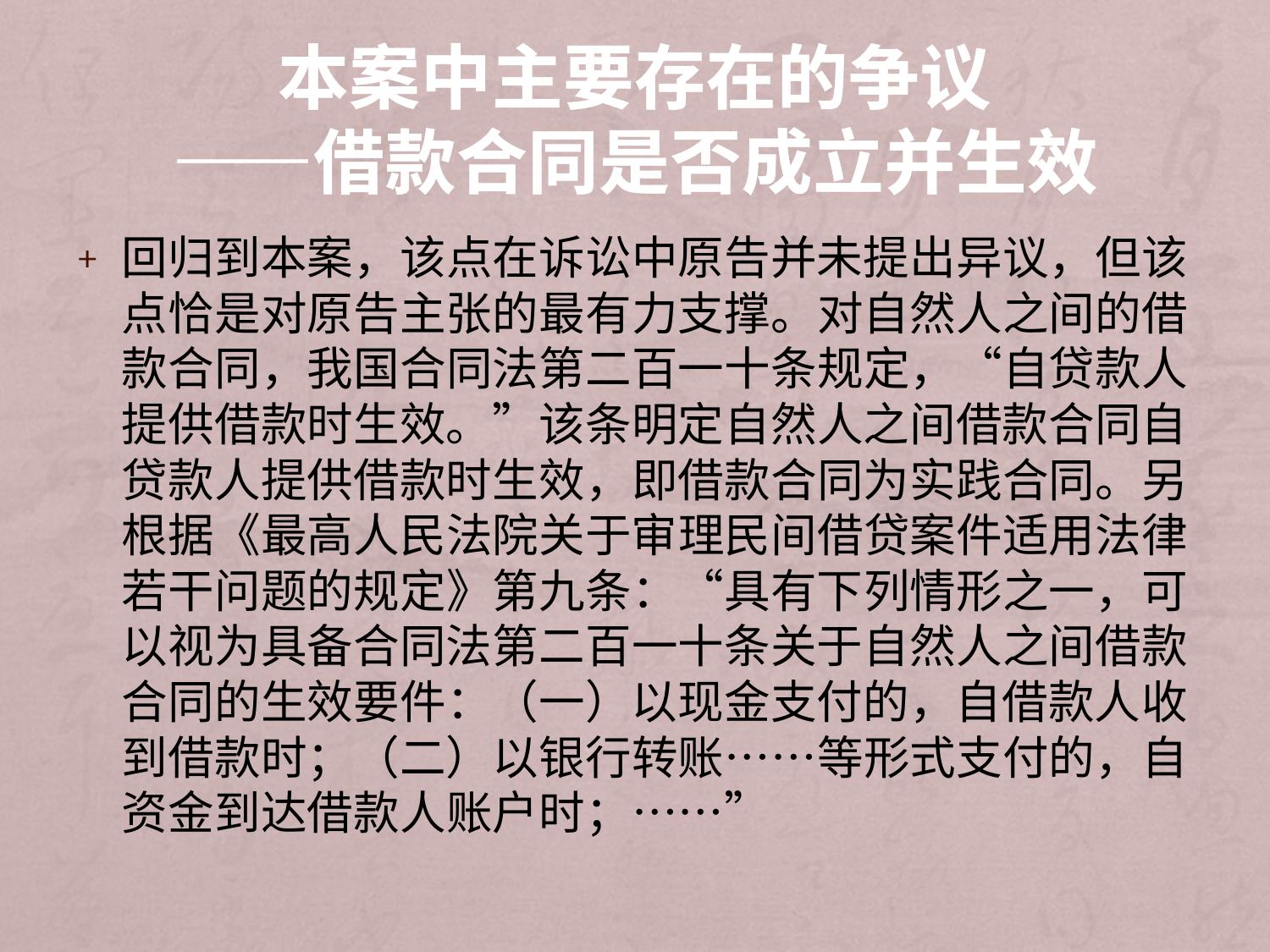

# 本案中主要存在的争议 ——借款合同是否成立并生效
回归到本案，该点在诉讼中原告并未提出异议，但该点恰是对原告主张的最有力支撑。对自然人之间的借款合同，我国合同法第二百一十条规定，“自贷款人提供借款时生效。”该条明定自然人之间借款合同自贷款人提供借款时生效，即借款合同为实践合同。另根据《最高人民法院关于审理民间借贷案件适用法律若干问题的规定》第九条：“具有下列情形之一，可以视为具备合同法第二百一十条关于自然人之间借款合同的生效要件：（一）以现金支付的，自借款人收到借款时；（二）以银行转账……等形式支付的，自资金到达借款人账户时；……”